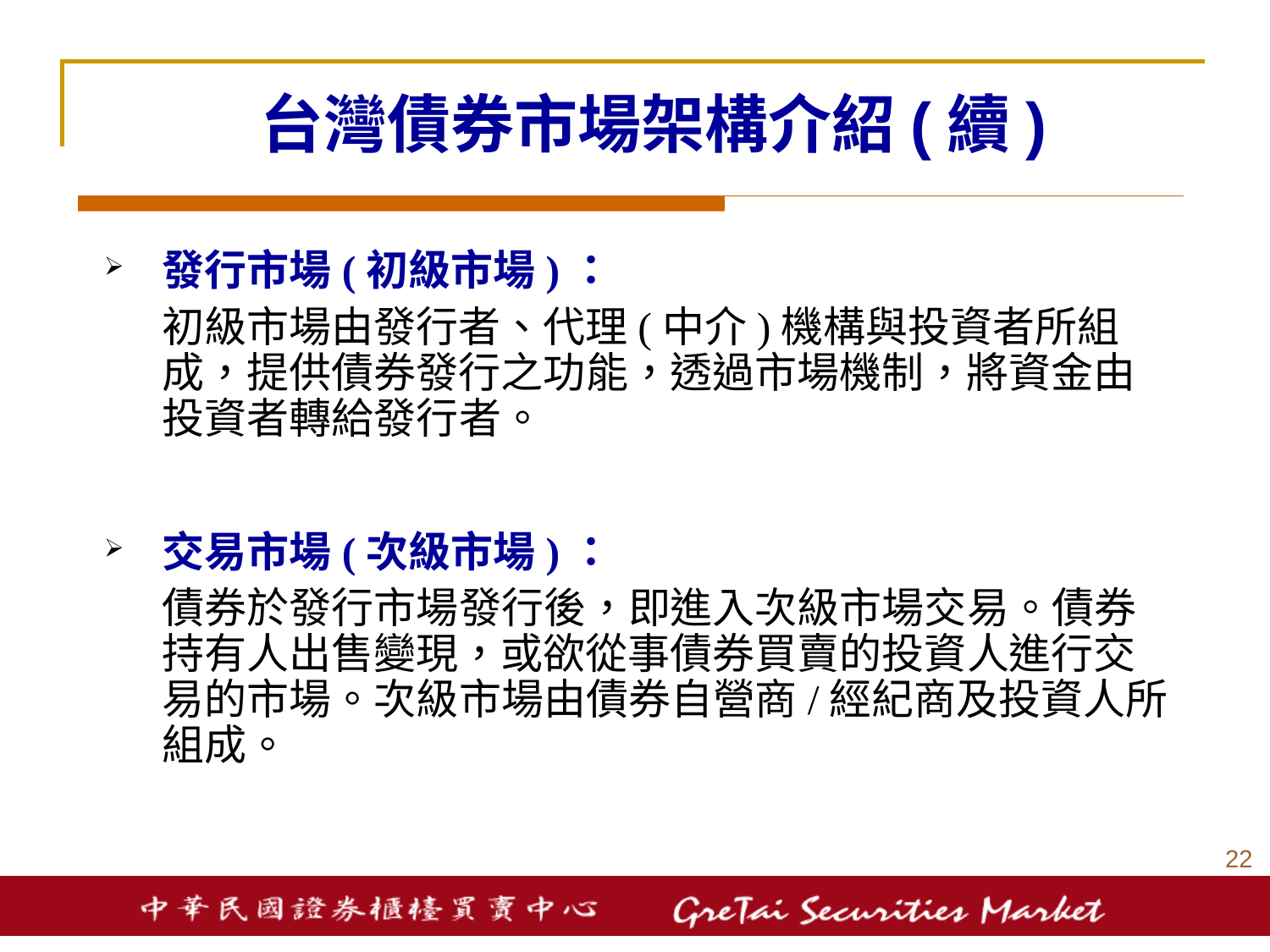

台灣債券市場架構介紹(續)

發行市場(初級市場)：
初級市場由發行者、代理(中介)機構與投資者所組成，提供債券發行之功能，透過市場機制，將資金由投資者轉給發行者。

交易市場(次級市場)：
	債券於發行市場發行後，即進入次級市場交易。債券持有人出售變現，或欲從事債券買賣的投資人進行交易的市場。次級市場由債券自營商/經紀商及投資人所組成。
22